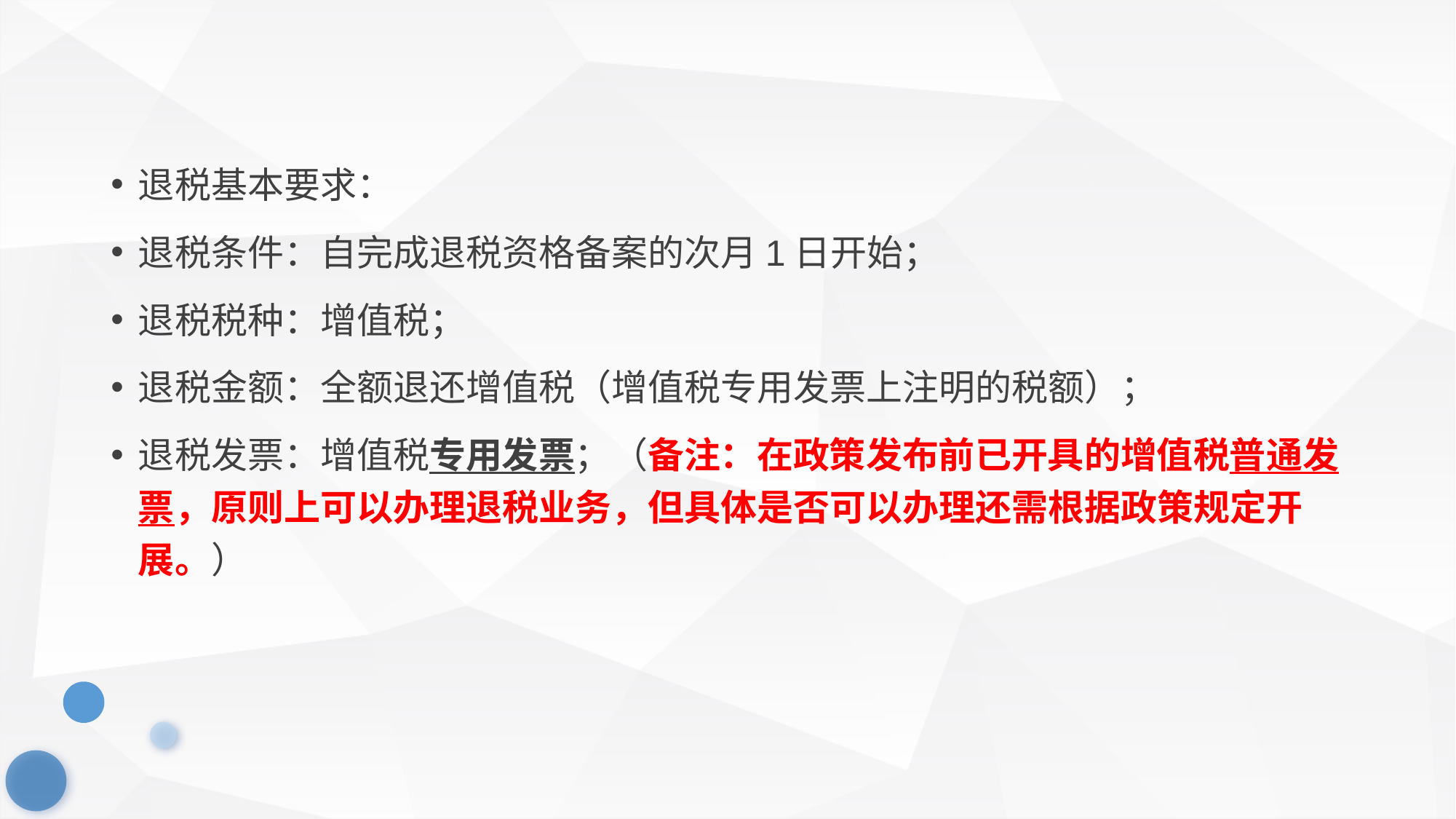

退税基本要求：
退税条件：自完成退税资格备案的次月1日开始；
退税税种：增值税；
退税金额：全额退还增值税（增值税专用发票上注明的税额）；
退税发票：增值税专用发票；（备注：在政策发布前已开具的增值税普通发票，原则上可以办理退税业务，但具体是否可以办理还需根据政策规定开展。）